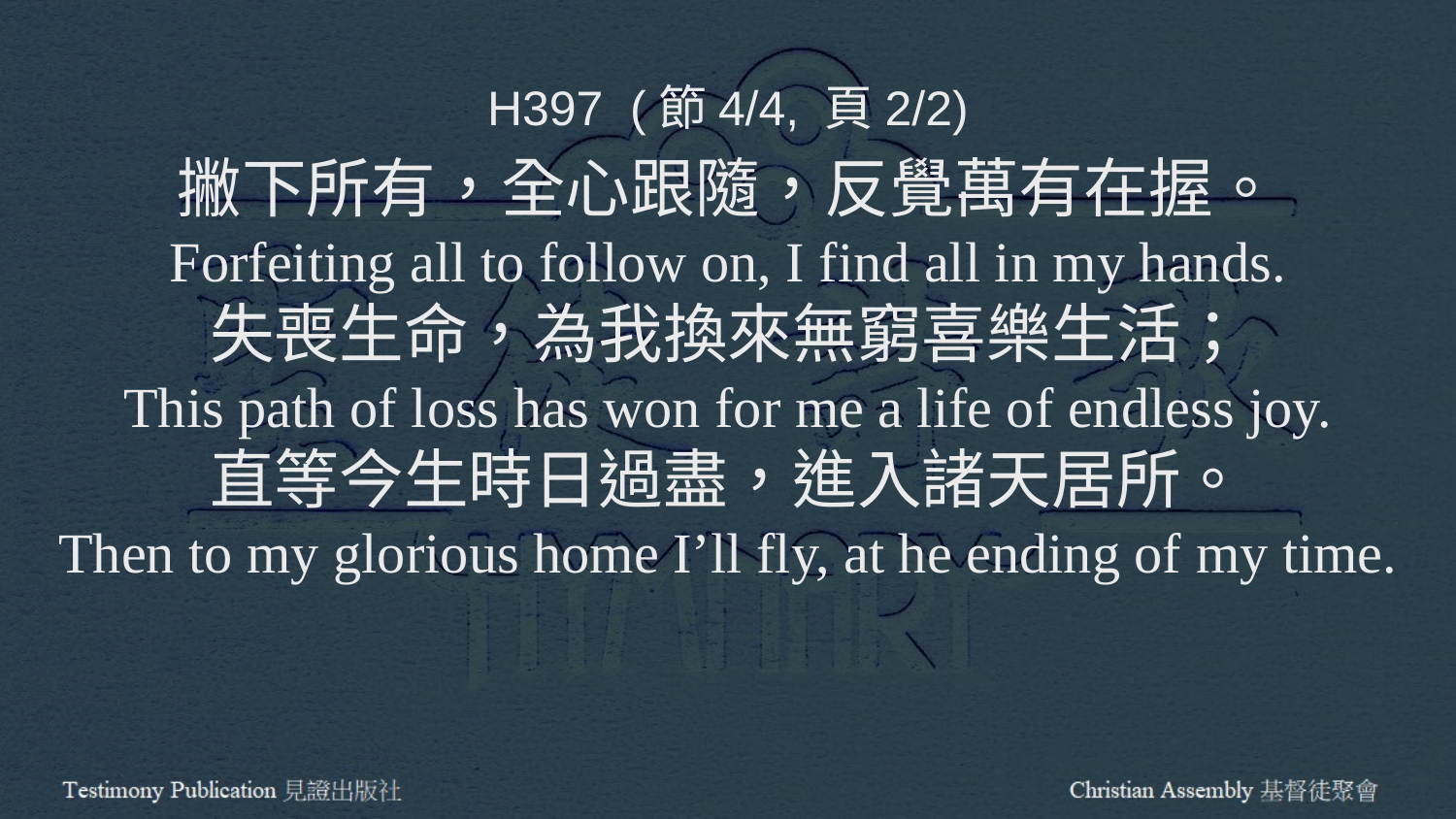

H397  (節4/4, 頁2/2)
撇下所有，全心跟隨，反覺萬有在握。
Forfeiting all to follow on, I find all in my hands.
失喪生命，為我換來無窮喜樂生活；
This path of loss has won for me a life of endless joy.
直等今生時日過盡，進入諸天居所。
Then to my glorious home I’ll fly, at he ending of my time.